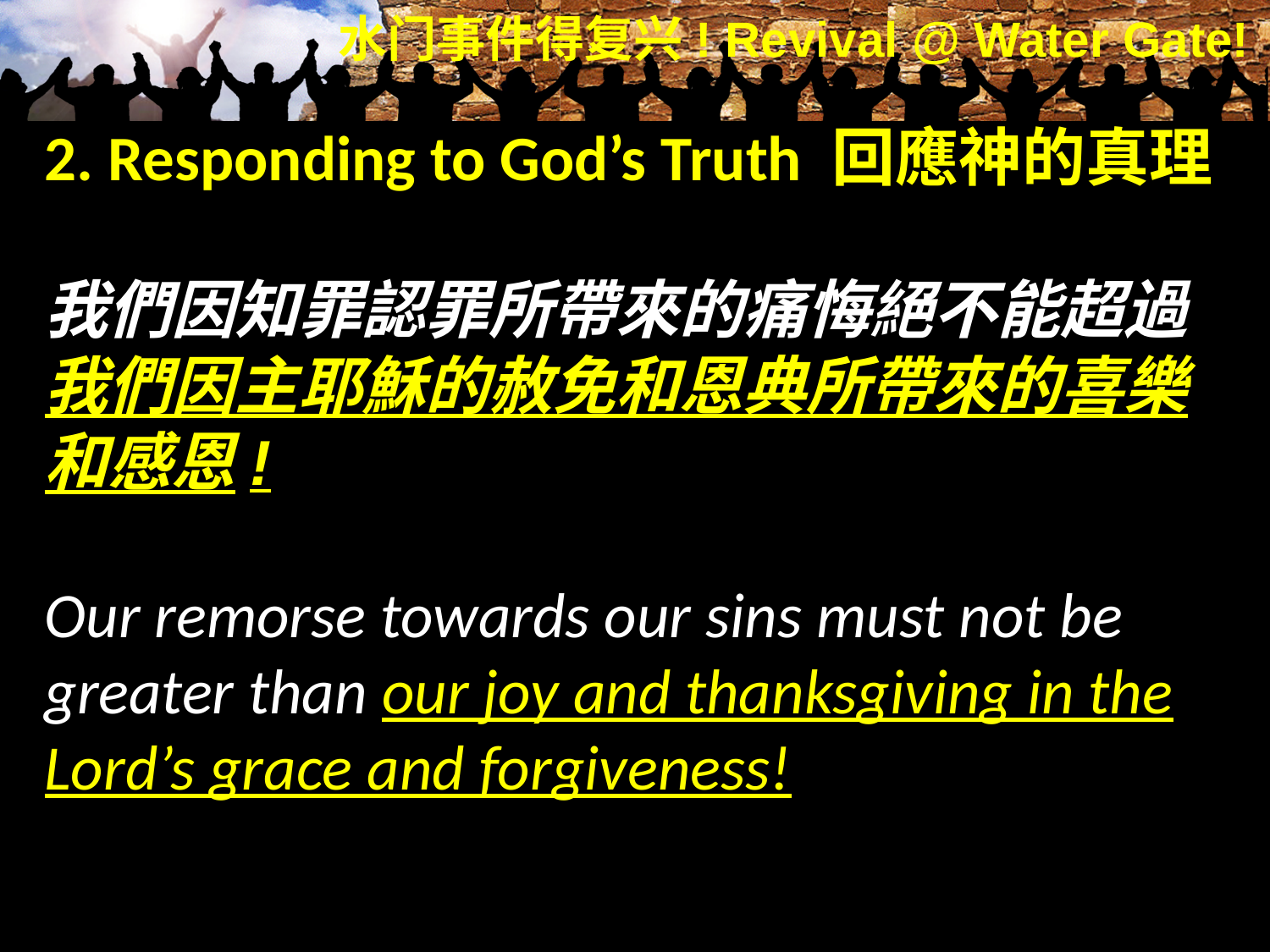

2. Responding to God’s Truth 回應神的真理

我們因知罪認罪所帶來的痛悔絕不能超過我們因主耶穌的赦免和恩典所帶來的喜樂和感恩!

Our remorse towards our sins must not be greater than our joy and thanksgiving in the Lord’s grace and forgiveness!